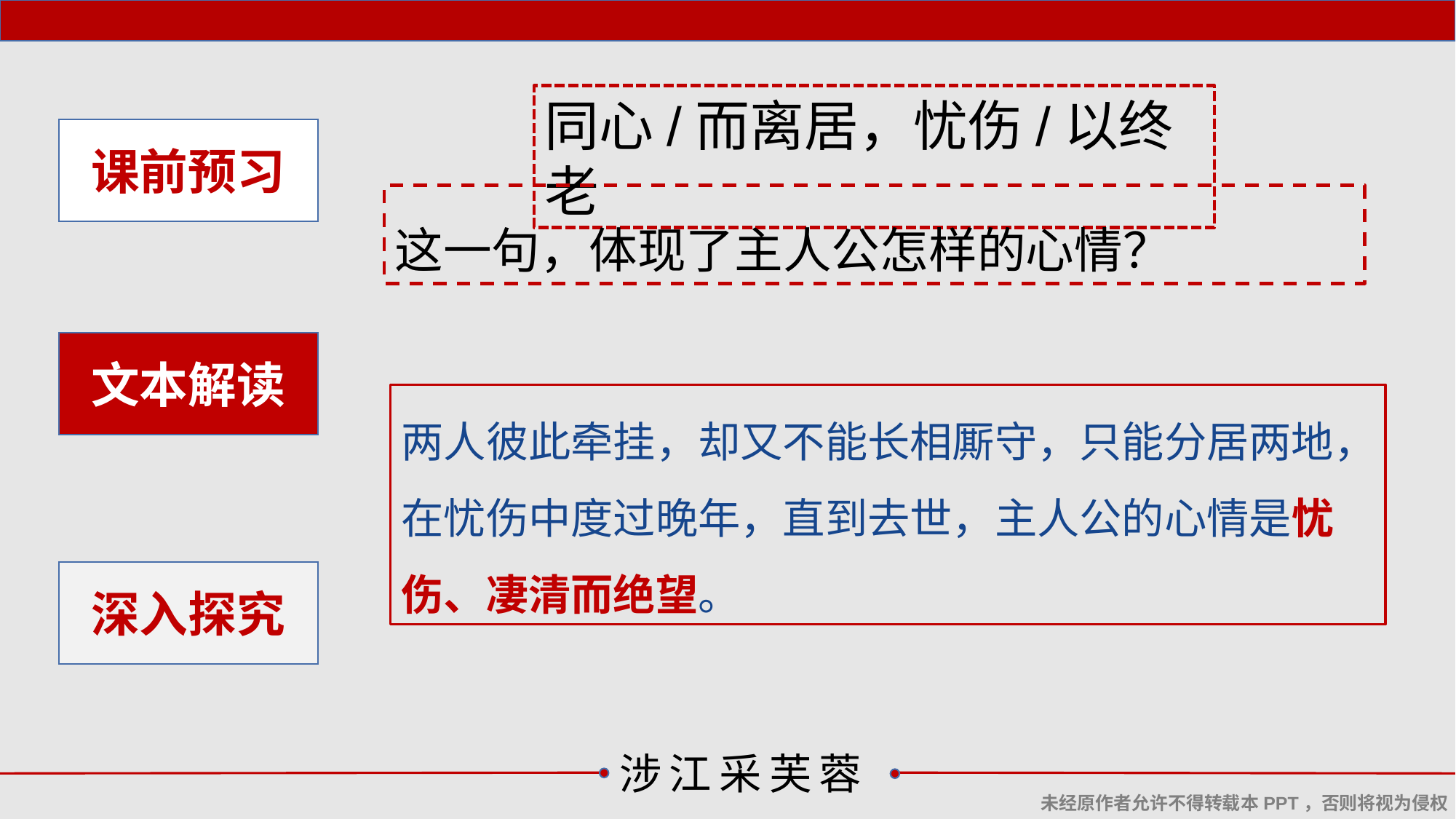

同心/而离居，忧伤/以终老

课前预习
这一句，体现了主人公怎样的心情？

文本解读
两人彼此牵挂，却又不能长相厮守，只能分居两地，在忧伤中度过晚年，直到去世，主人公的心情是忧伤、凄清而绝望。

深入探究